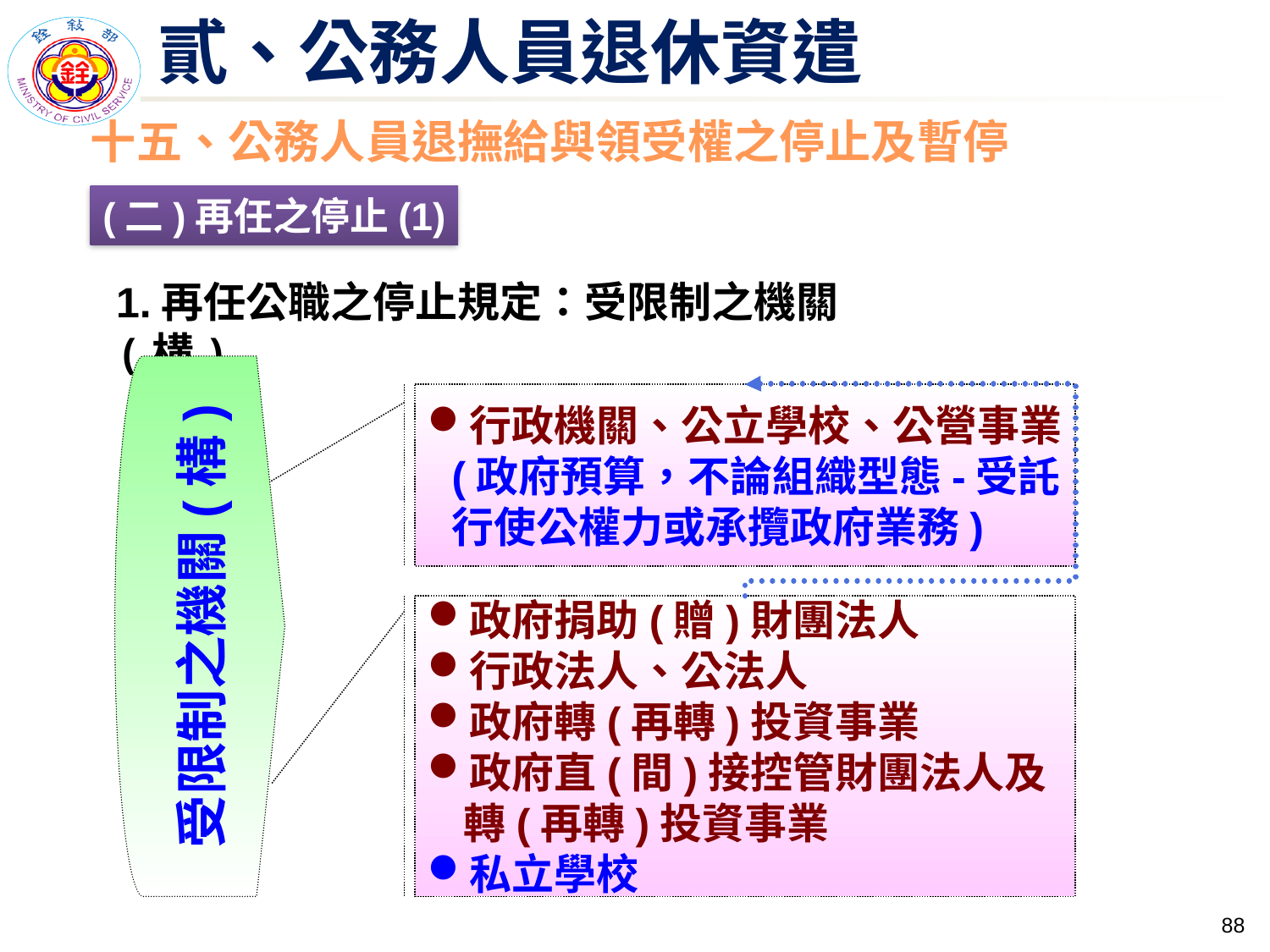

# 貳、公務人員退休資遣
十五、公務人員退撫給與領受權之停止及暫停
(二)再任之停止(1)
1.再任公職之停止規定：受限制之機關(構)
受限制之機關(構)
行政機關、公立學校、公營事業(政府預算，不論組織型態-受託行使公權力或承攬政府業務)
政府捐助(贈)財團法人
行政法人、公法人
政府轉(再轉)投資事業
政府直(間)接控管財團法人及轉(再轉)投資事業
私立學校
88